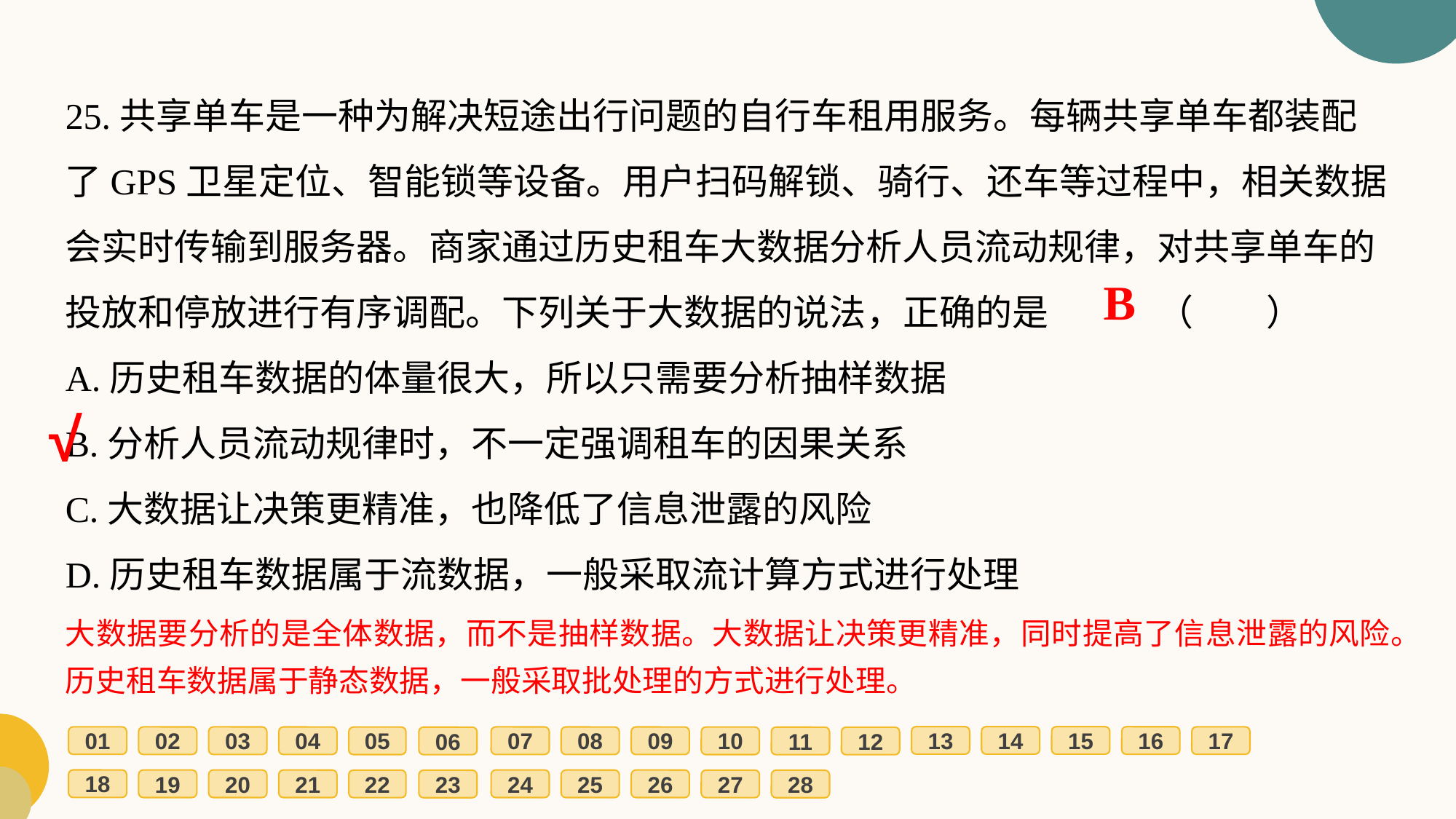

25.共享单车是一种为解决短途出行问题的自行车租用服务。每辆共享单车都装配了GPS卫星定位、智能锁等设备。用户扫码解锁、骑行、还车等过程中，相关数据会实时传输到服务器。商家通过历史租车大数据分析人员流动规律，对共享单车的投放和停放进行有序调配。下列关于大数据的说法，正确的是	（　　）
A.历史租车数据的体量很大，所以只需要分析抽样数据
B.分析人员流动规律时，不一定强调租车的因果关系
C.大数据让决策更精准，也降低了信息泄露的风险
D.历史租车数据属于流数据，一般采取流计算方式进行处理
B
√
大数据要分析的是全体数据，而不是抽样数据。大数据让决策更精准，同时提高了信息泄露的风险。历史租车数据属于静态数据，一般采取批处理的方式进行处理。